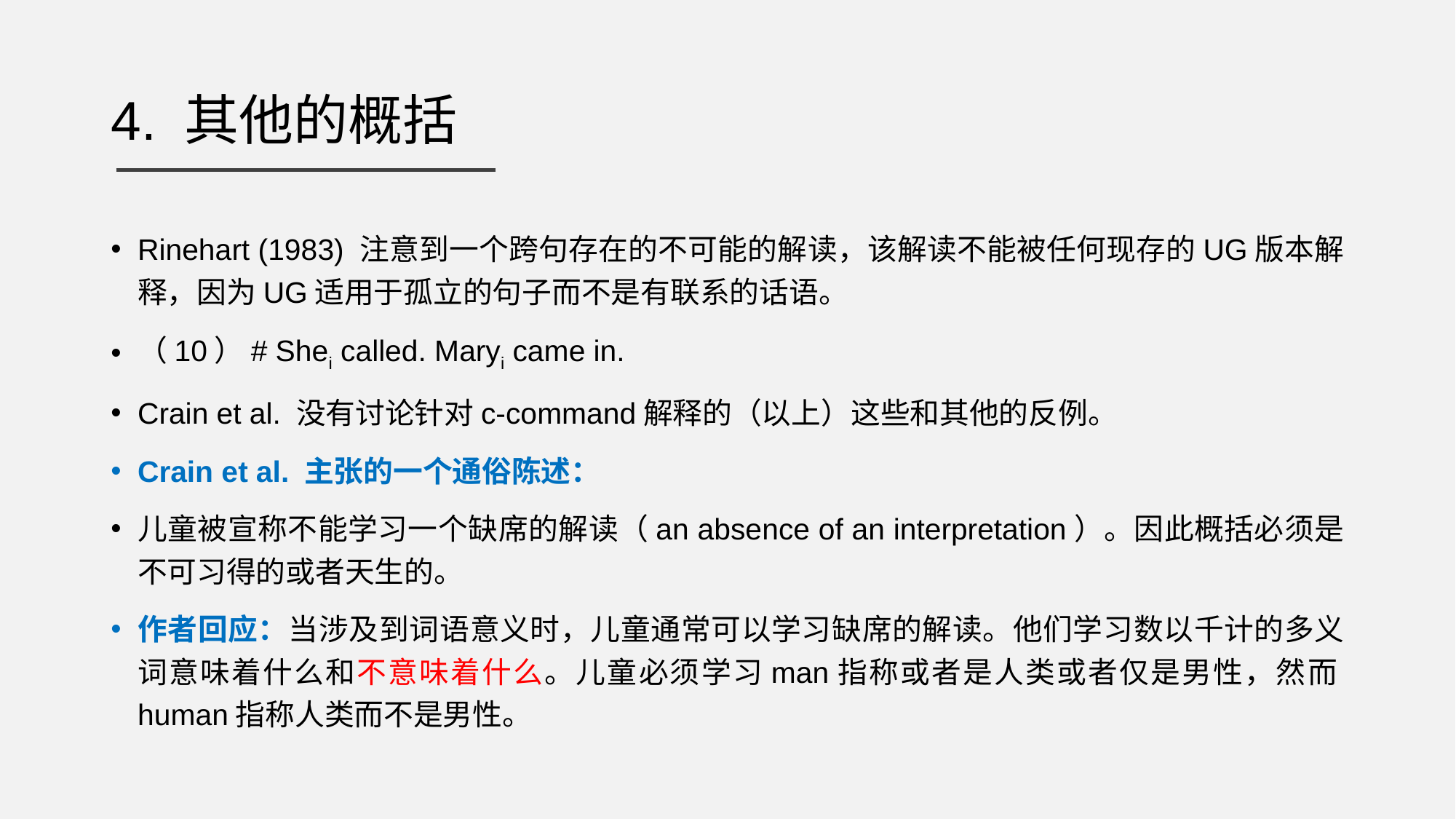

# 4. 其他的概括
Rinehart (1983) 注意到一个跨句存在的不可能的解读，该解读不能被任何现存的UG版本解释，因为UG适用于孤立的句子而不是有联系的话语。
（10）# Shei called. Maryi came in.
Crain et al. 没有讨论针对c-command解释的（以上）这些和其他的反例。
Crain et al. 主张的一个通俗陈述：
儿童被宣称不能学习一个缺席的解读（an absence of an interpretation）。因此概括必须是不可习得的或者天生的。
作者回应：当涉及到词语意义时，儿童通常可以学习缺席的解读。他们学习数以千计的多义词意味着什么和不意味着什么。儿童必须学习man指称或者是人类或者仅是男性，然而human指称人类而不是男性。